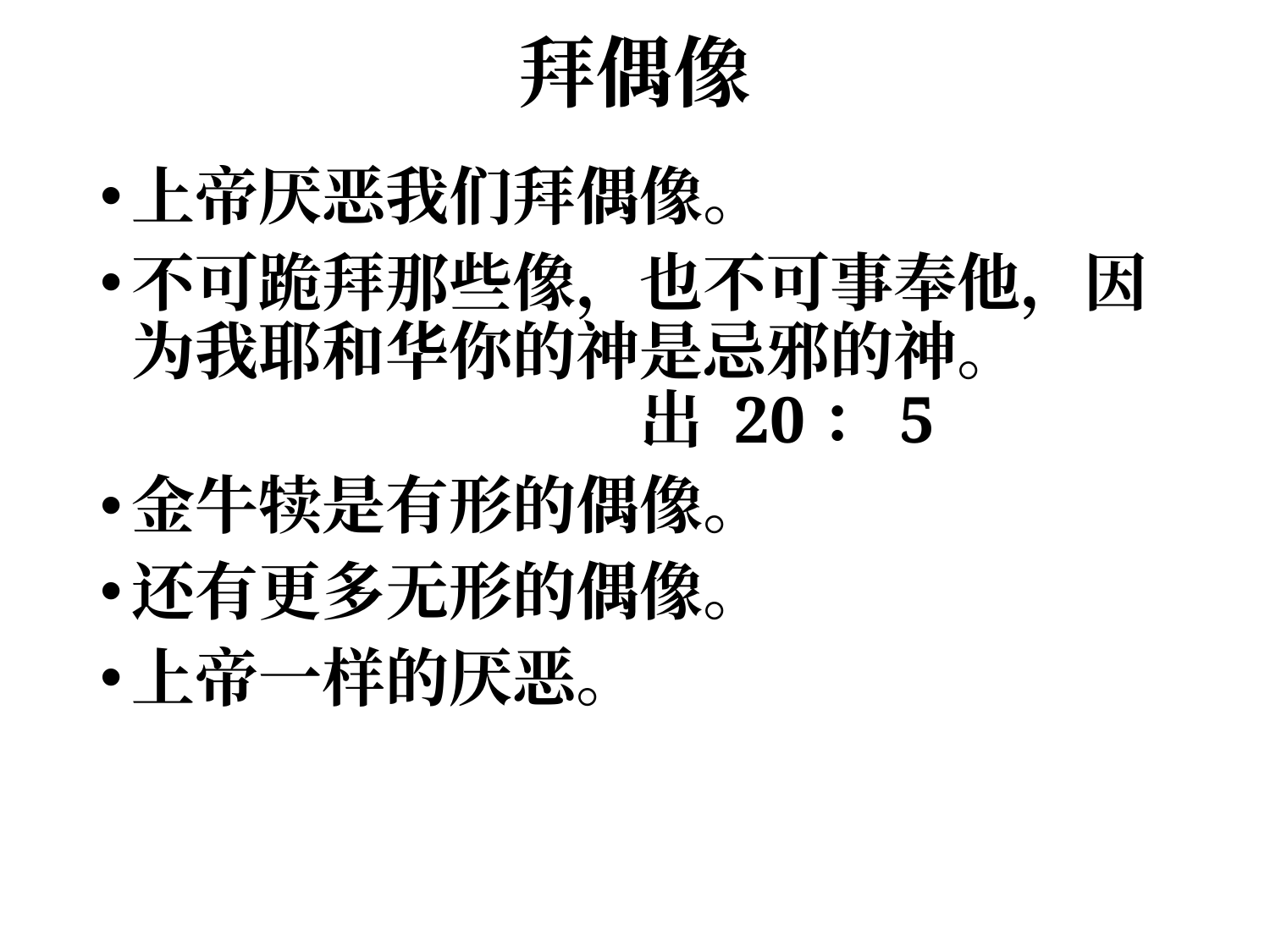

# 拜偶像
上帝厌恶我们拜偶像。
不可跪拜那些像，也不可事奉他，因为我耶和华你的神是忌邪的神。					出 20：5
金牛犊是有形的偶像。
还有更多无形的偶像。
上帝一样的厌恶。